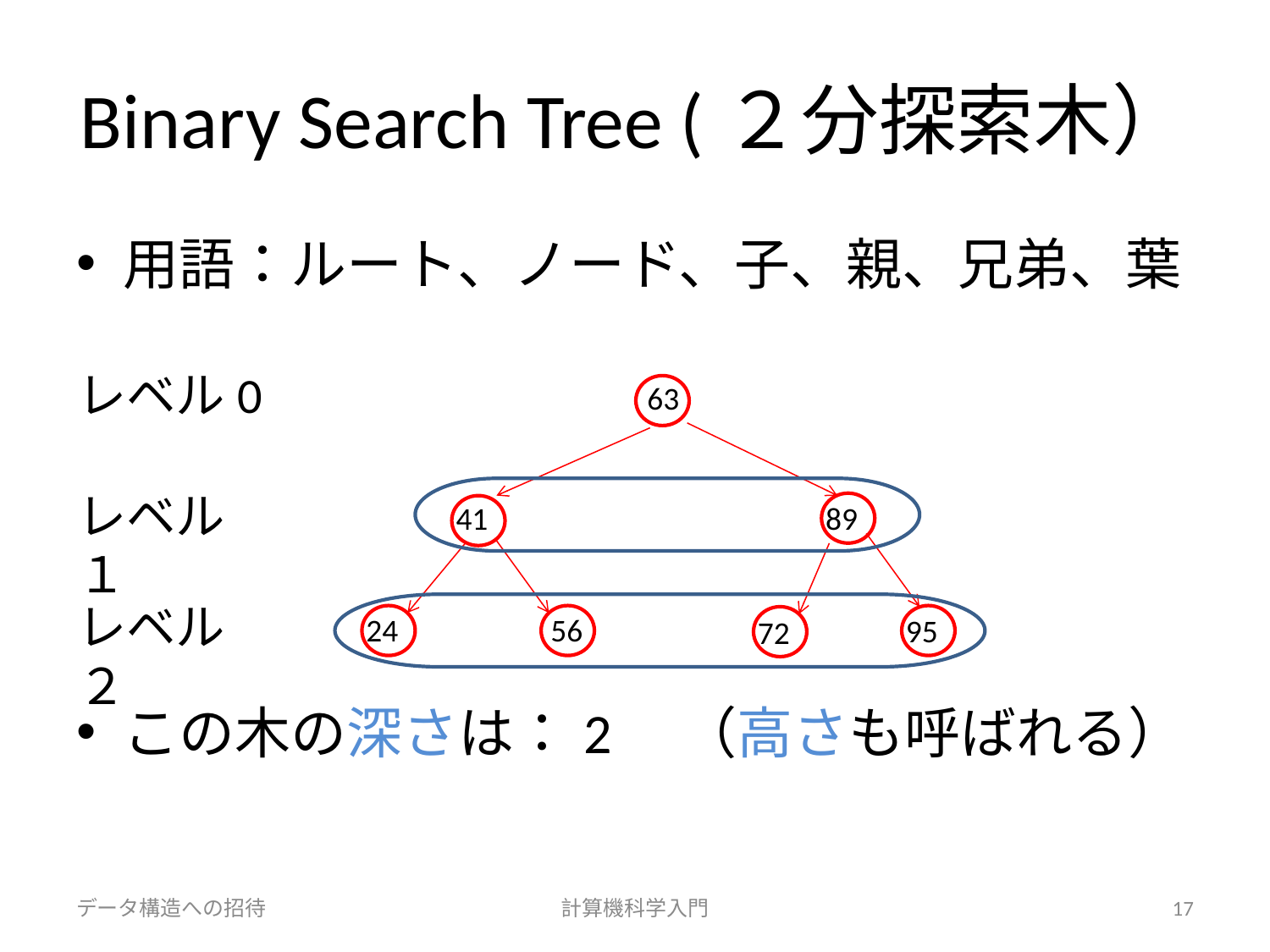

# Binary Search Tree (２分探索木）
用語：ルート、ノード、子、親、兄弟、葉

この木の深さは：2　（高さも呼ばれる）

レベル0
 63

レベル１

41
89

レベル２

24
56
95

72

データ構造への招待
計算機科学入門
17